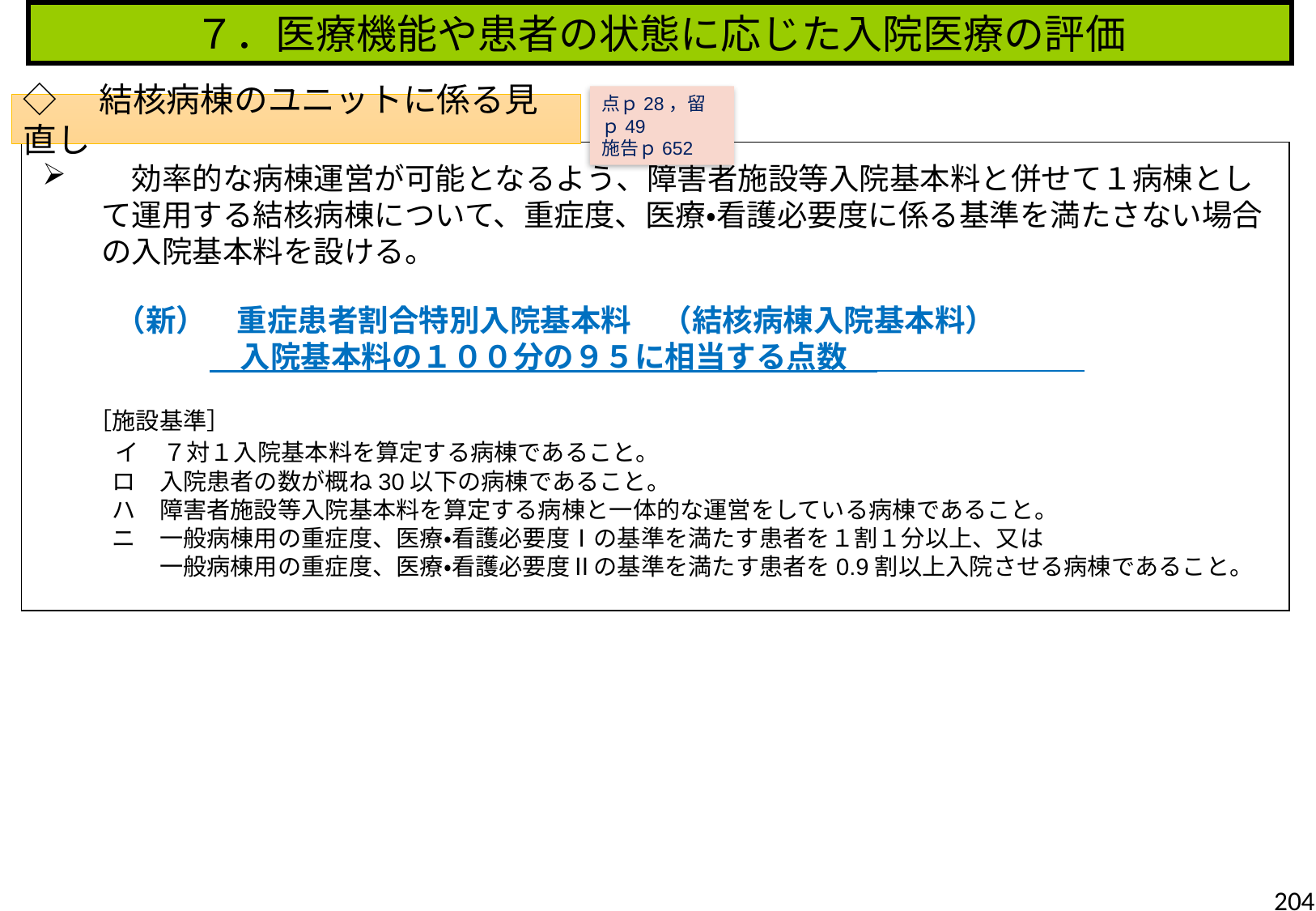

７．医療機能や患者の状態に応じた入院医療の評価
点ｐ28，留ｐ49
施告ｐ652
◇　結核病棟のユニットに係る見直し

　効率的な病棟運営が可能となるよう、障害者施設等入院基本料と併せて１病棟として運用する結核病棟について、重症度、医療・看護必要度に係る基準を満たさない場合の入院基本料を設ける。
　（新）　重症患者割合特別入院基本料　（結核病棟入院基本料）
	　入院基本料の１００分の９５に相当する点数

［施設基準］
　イ　７対１入院基本料を算定する病棟であること。
　ロ　入院患者の数が概ね30以下の病棟であること。
　ハ　障害者施設等入院基本料を算定する病棟と一体的な運営をしている病棟であること。
　ニ　一般病棟用の重症度、医療・看護必要度Ⅰの基準を満たす患者を１割１分以上、又は
　　　一般病棟用の重症度、医療・看護必要度Ⅱの基準を満たす患者を0.9割以上入院させる病棟であること。
204